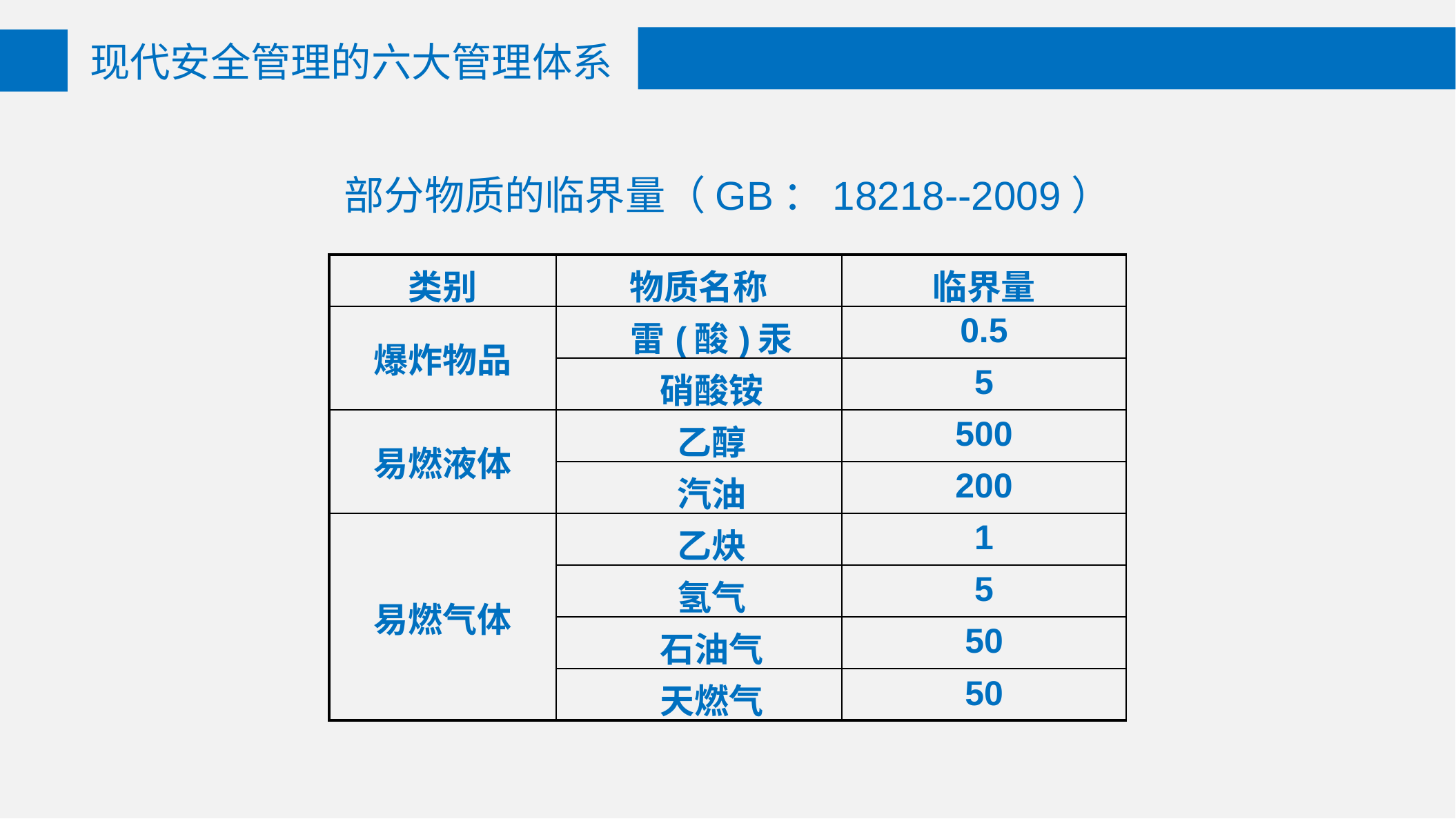

现代安全管理的六大管理体系
部分物质的临界量（GB：18218--2009）
| 类别 | 物质名称 | 临界量 |
| --- | --- | --- |
| 爆炸物品 | 雷(酸)汞 | 0.5 |
|  | 硝酸铵 | 5 |
| 易燃液体 | 乙醇 | 500 |
|  | 汽油 | 200 |
| 易燃气体 | 乙炔 | 1 |
|  | 氢气 | 5 |
|  | 石油气 | 50 |
|  | 天燃气 | 50 |